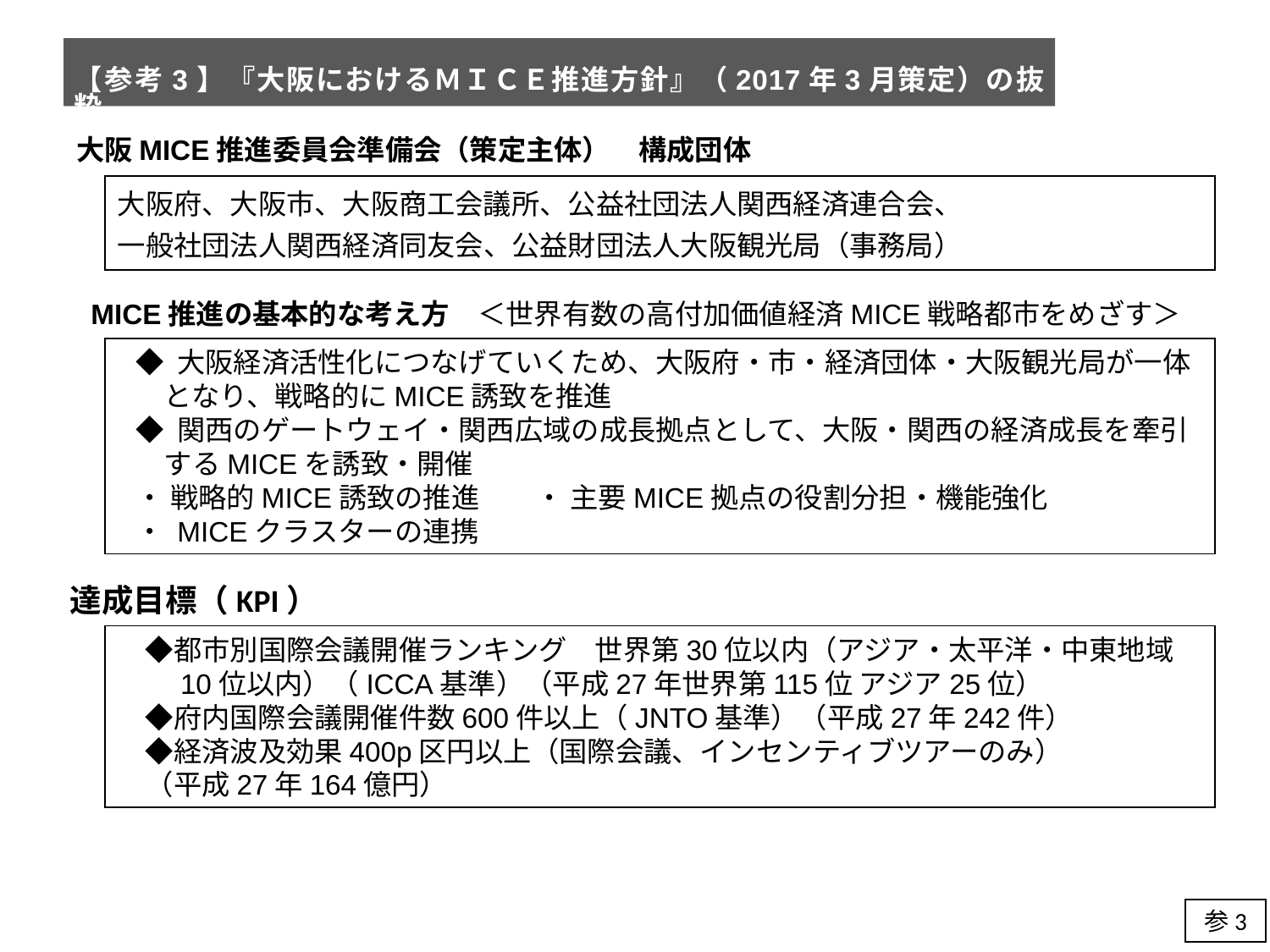

# 【参考3】『大阪におけるＭＩＣＥ推進方針』（2017年3月策定）の抜粋
大阪MICE推進委員会準備会（策定主体）　構成団体

| 大阪府、大阪市、大阪商工会議所、公益社団法人関西経済連合会、 一般社団法人関西経済同友会、公益財団法人大阪観光局（事務局） |
| --- |
MICE推進の基本的な考え方　＜世界有数の高付加価値経済MICE戦略都市をめざす＞
◆ 大阪経済活性化につなげていくため、大阪府・市・経済団体・大阪観光局が一体
　となり、戦略的にMICE誘致を推進
◆ 関西のゲートウェイ・関西広域の成長拠点として、大阪・関西の経済成長を牽引
　するMICEを誘致・開催
・ 戦略的MICE誘致の推進　　・ 主要MICE拠点の役割分担・機能強化
・ MICEクラスターの連携
達成目標（KPI）
　◆都市別国際会議開催ランキング　世界第30位以内（アジア・太平洋・中東地域
　　10位以内）（ICCA基準）（平成27年世界第115位 アジア25位）
　◆府内国際会議開催件数600件以上（JNTO基準）（平成27年242件）
　◆経済波及効果400p区円以上（国際会議、インセンティブツアーのみ）
　（平成27年164億円）
参3